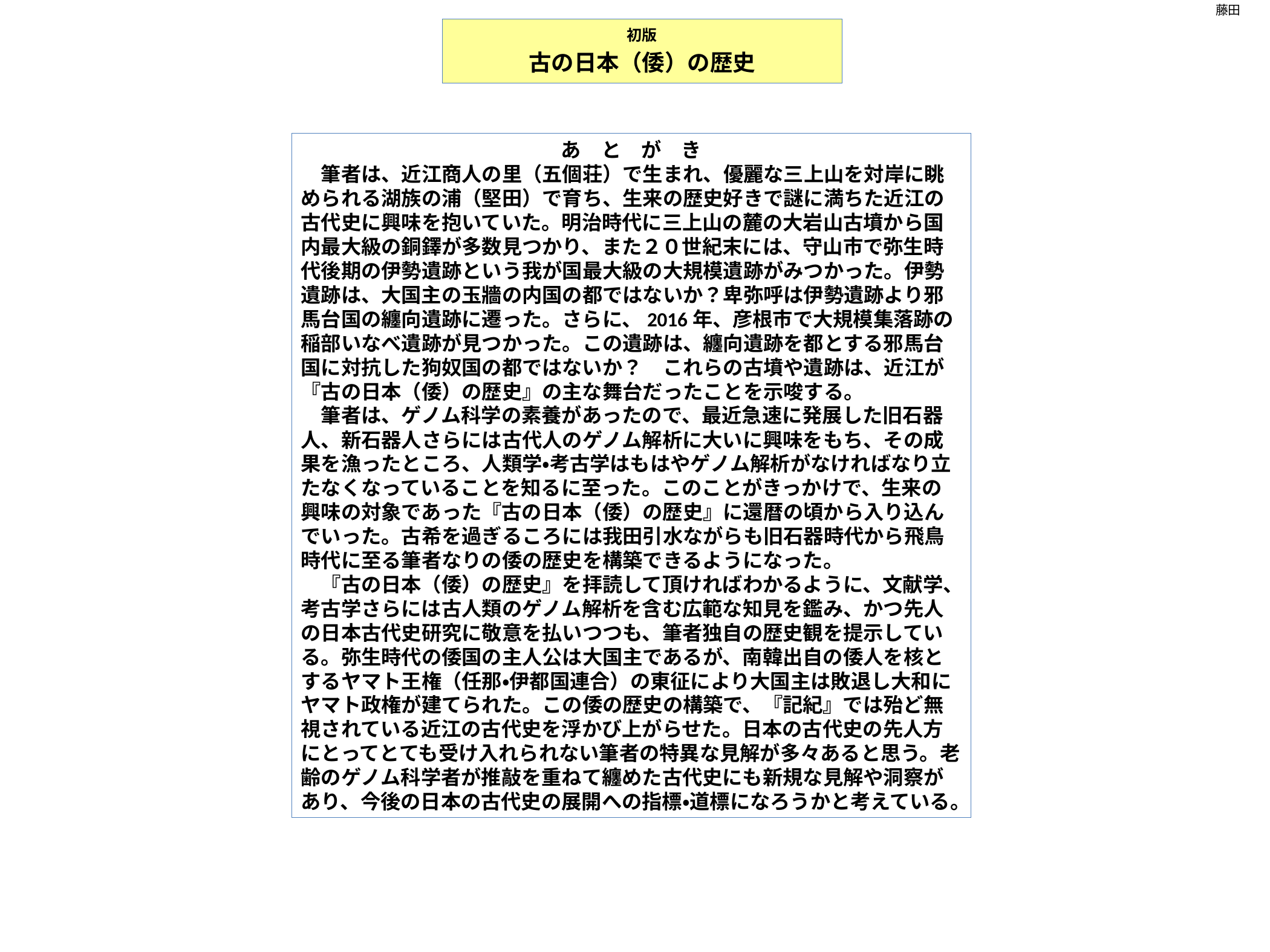

藤田
初版
古の日本（倭）の歴史
あ　と　が　き
　筆者は、近江商人の里（五個荘）で生まれ、優麗な三上山を対岸に眺められる湖族の浦（堅田）で育ち、生来の歴史好きで謎に満ちた近江の古代史に興味を抱いていた。明治時代に三上山の麓の大岩山古墳から国内最大級の銅鐸が多数見つかり、また２０世紀末には、守山市で弥生時代後期の伊勢遺跡という我が国最大級の大規模遺跡がみつかった。伊勢遺跡は、大国主の玉牆の内国の都ではないか？卑弥呼は伊勢遺跡より邪馬台国の纏向遺跡に遷った。さらに、2016年、彦根市で大規模集落跡の稲部いなべ遺跡が見つかった。この遺跡は、纏向遺跡を都とする邪馬台国に対抗した狗奴国の都ではないか？　これらの古墳や遺跡は、近江が『古の日本（倭）の歴史』の主な舞台だったことを示唆する。
　筆者は、ゲノム科学の素養があったので、最近急速に発展した旧石器人、新石器人さらには古代人のゲノム解析に大いに興味をもち、その成果を漁ったところ、人類学・考古学はもはやゲノム解析がなければなり立たなくなっていることを知るに至った。このことがきっかけで、生来の興味の対象であった『古の日本（倭）の歴史』に還暦の頃から入り込んでいった。古希を過ぎるころには我田引水ながらも旧石器時代から飛鳥時代に至る筆者なりの倭の歴史を構築できるようになった。
　『古の日本（倭）の歴史』を拝読して頂ければわかるように、文献学、考古学さらには古人類のゲノム解析を含む広範な知見を鑑み、かつ先人の日本古代史研究に敬意を払いつつも、筆者独自の歴史観を提示している。弥生時代の倭国の主人公は大国主であるが、南韓出自の倭人を核とするヤマト王権（任那・伊都国連合）の東征により大国主は敗退し大和にヤマト政権が建てられた。この倭の歴史の構築で、『記紀』では殆ど無視されている近江の古代史を浮かび上がらせた。日本の古代史の先人方にとってとても受け入れられない筆者の特異な見解が多々あると思う。老齢のゲノム科学者が推敲を重ねて纏めた古代史にも新規な見解や洞察があり、今後の日本の古代史の展開への指標・道標になろうかと考えている。